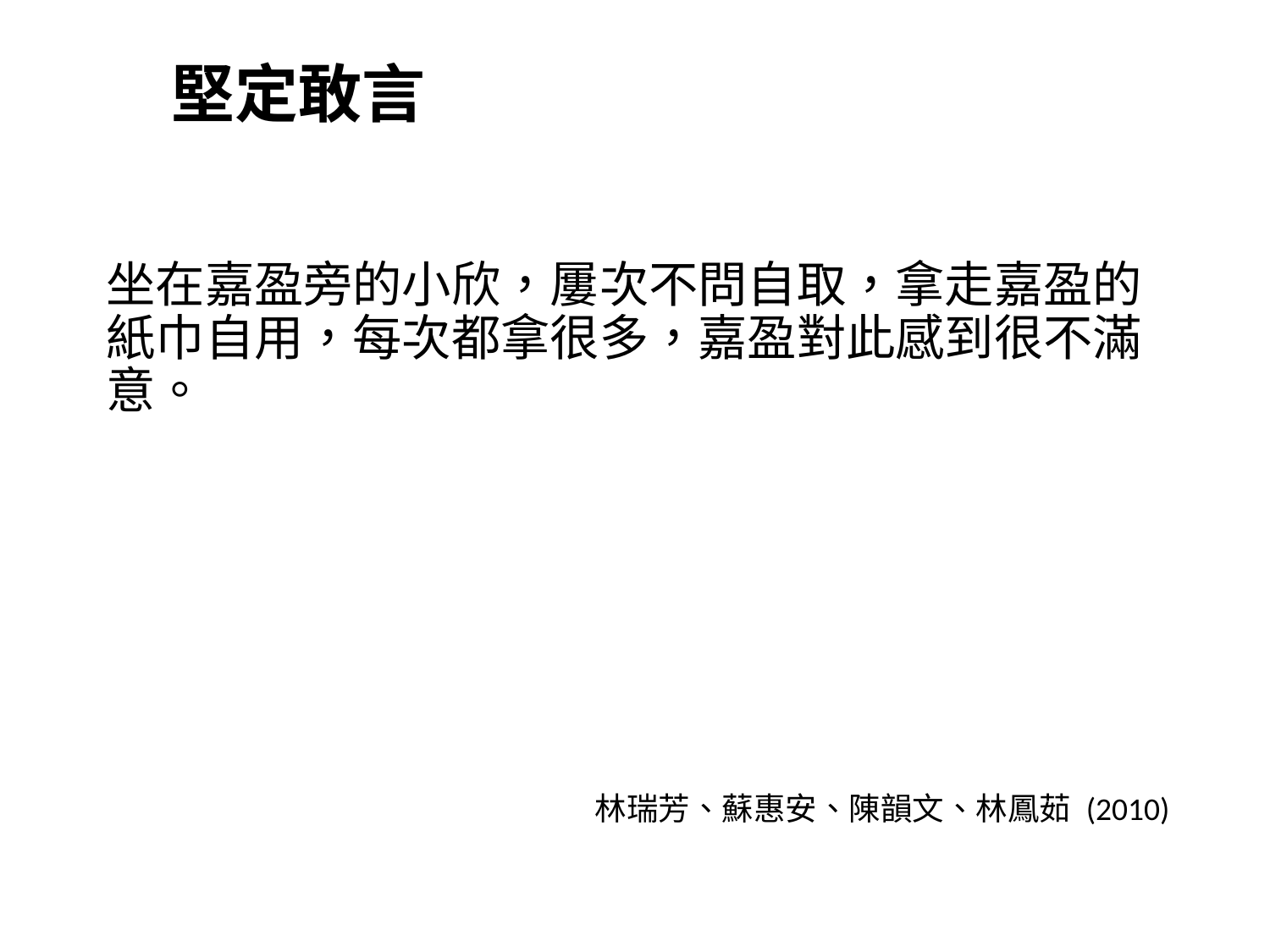

# 堅定敢言
坐在嘉盈旁的小欣，屢次不問自取，拿走嘉盈的紙巾自用，每次都拿很多，嘉盈對此感到很不滿意。
林瑞芳、蘇惠安、陳韻文、林鳳茹 (2010)